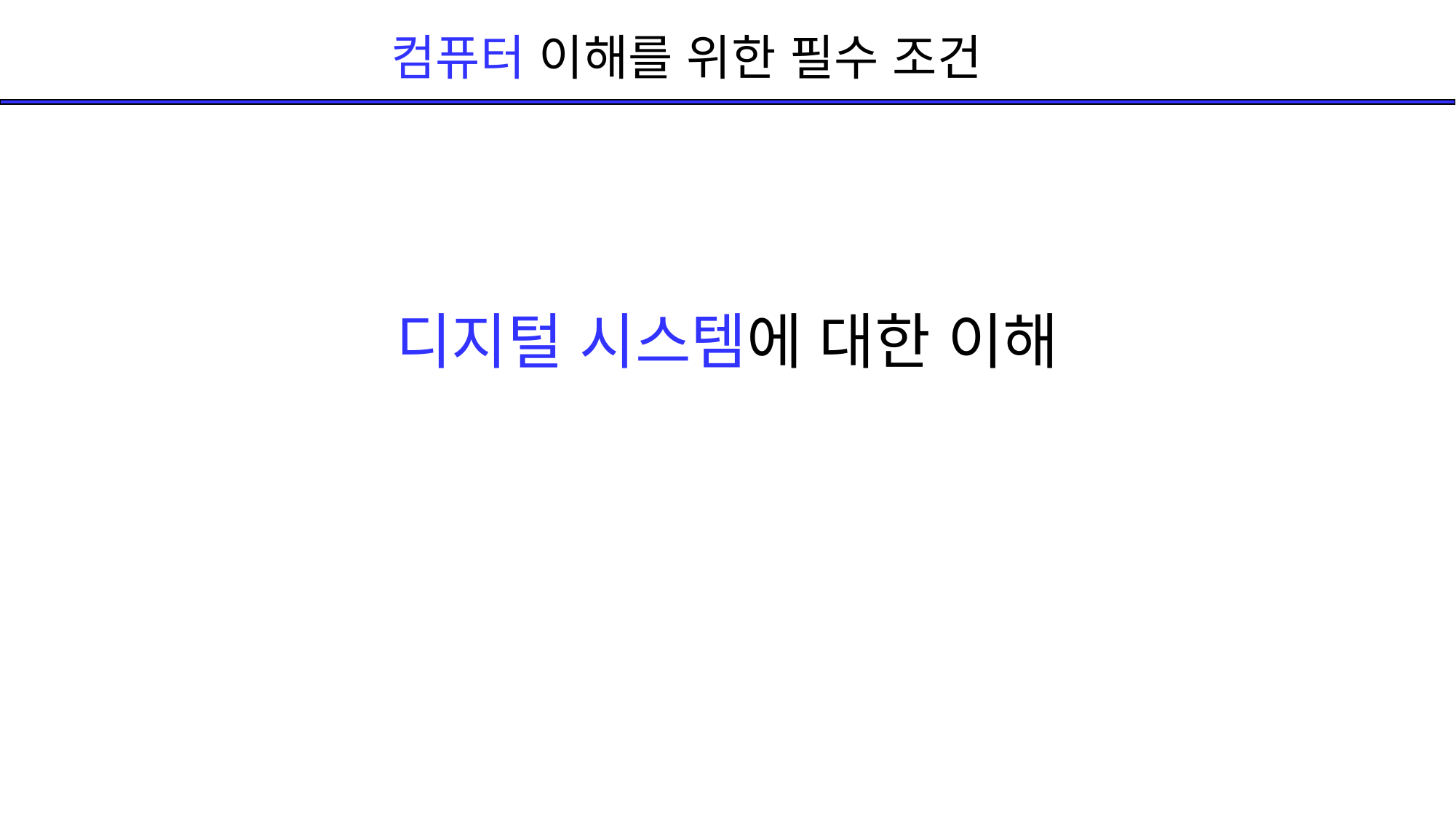

컴퓨터 이해를 위한 필수 조건
디지털 시스템에 대한 이해